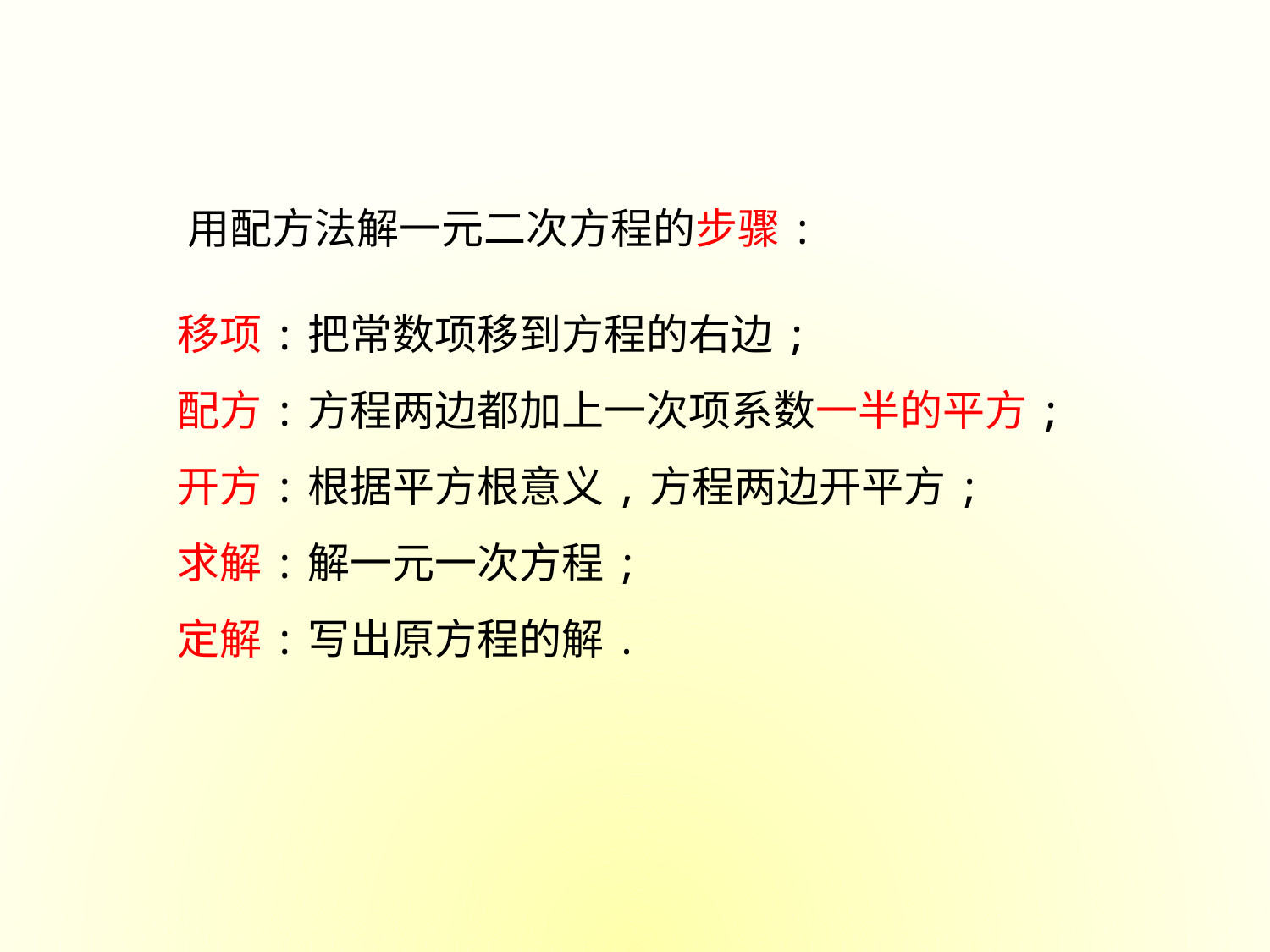

用配方法解一元二次方程的步骤:
移项:把常数项移到方程的右边;
配方:方程两边都加上一次项系数一半的平方;
开方:根据平方根意义,方程两边开平方;
求解:解一元一次方程;
定解:写出原方程的解.